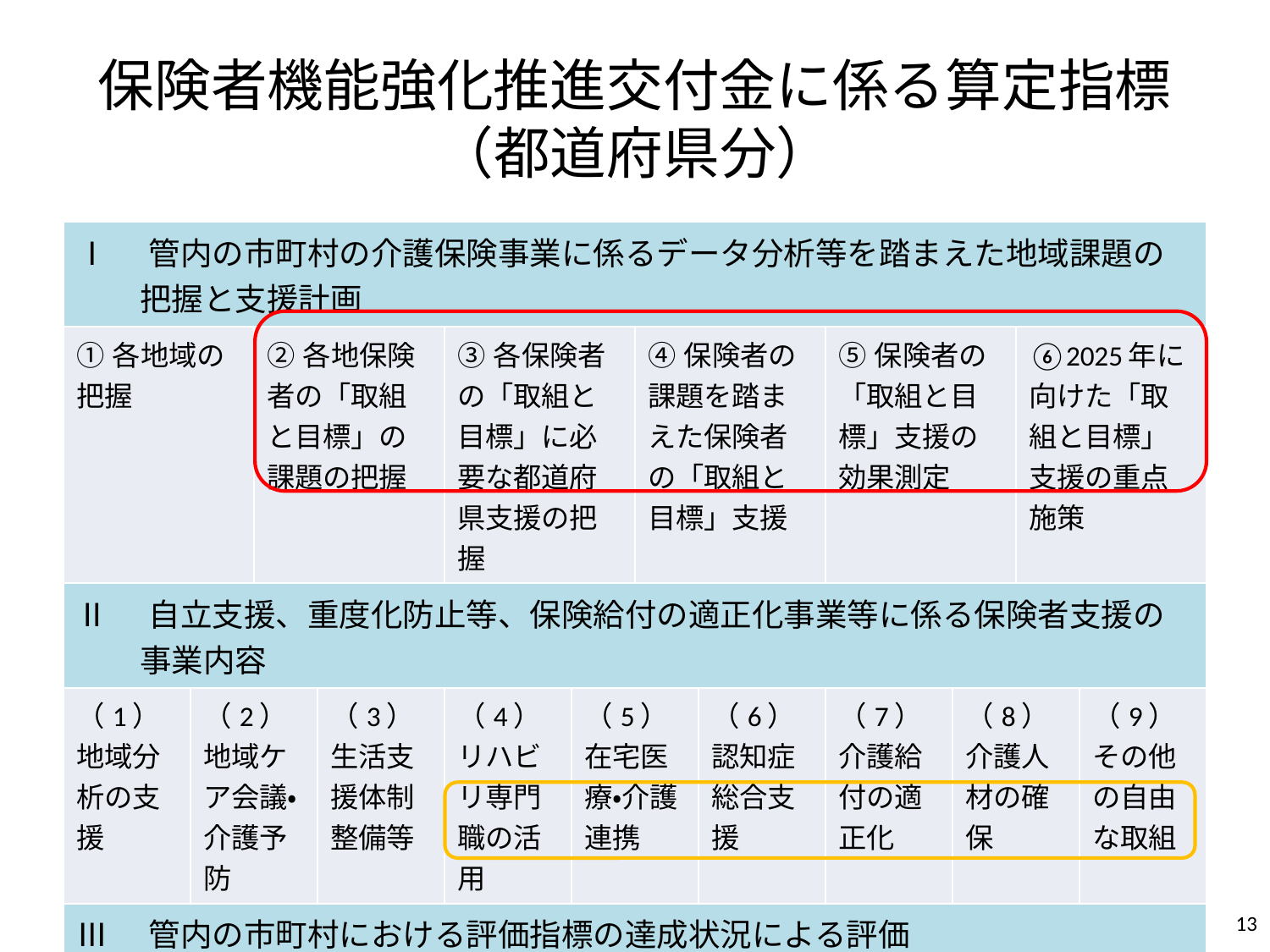

# 保険者機能強化推進交付金に係る算定指標 （都道府県分）
| Ⅰ　管内の市町村の介護保険事業に係るデータ分析等を踏まえた地域課題の 　　把握と支援計画 |  |  |  |  |  |  |  |  |  |  |  |
| --- | --- | --- | --- | --- | --- | --- | --- | --- | --- | --- | --- |
| ①各地域の把握 |  | ②各地保険者の「取組と目標」の課題の把握 |  | ③各保険者の「取組と目標」に必要な都道府県支援の把握 |  | ④保険者の課題を踏まえた保険者の「取組と目標」支援 |  | ⑤保険者の「取組と目標」支援の効果測定 |  | ⑥2025年に向けた「取組と目標」支援の重点施策 |  |
| Ⅱ　自立支援、重度化防止等、保険給付の適正化事業等に係る保険者支援の 　　事業内容 |  |  |  |  |  |  |  |  |  |  |  |
| （1）地域分析の支援 | （2）地域ケア会議・介護予防 |  | （3）生活支援体制整備等 | （4）リハビリ専門職の活用 | （5）在宅医療・介護連携 |  | （6）認知症総合支援 | （7）介護給付の適正化 | （8）介護人材の確保 |  | （9）その他の自由な取組 |
| Ⅲ　管内の市町村における評価指標の達成状況による評価 |  |  |  |  |  |  |  |  |  |  |  |
| ①管内市町村の平均点 |  |  |  | ②要介護認定基準時間の変化 |  |  |  | ③要介護認定の変化 |  |  |  |

13